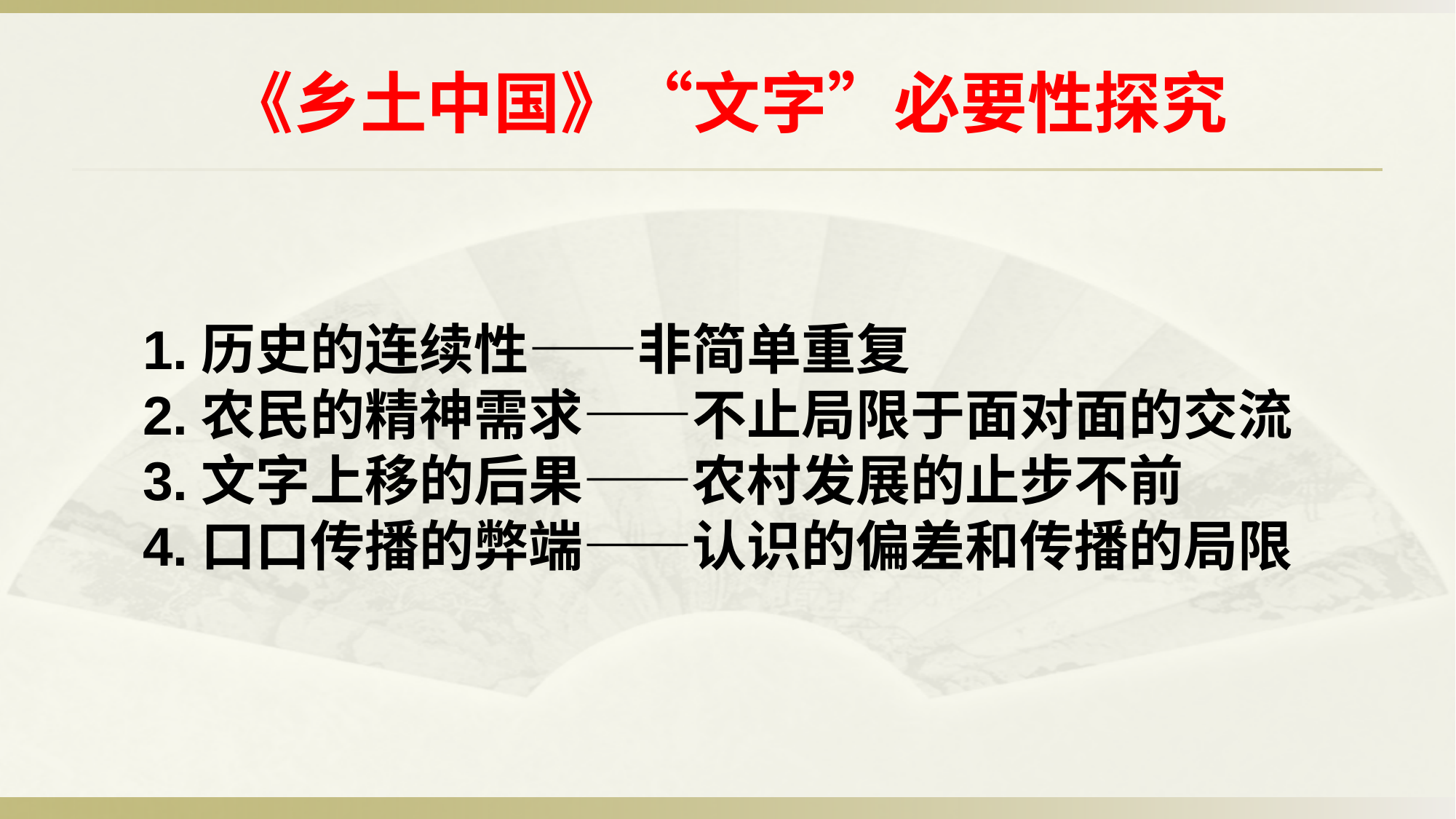

# 《乡土中国》“文字”必要性探究
1.历史的连续性——非简单重复
2.农民的精神需求——不止局限于面对面的交流
3.文字上移的后果——农村发展的止步不前
4.口口传播的弊端——认识的偏差和传播的局限